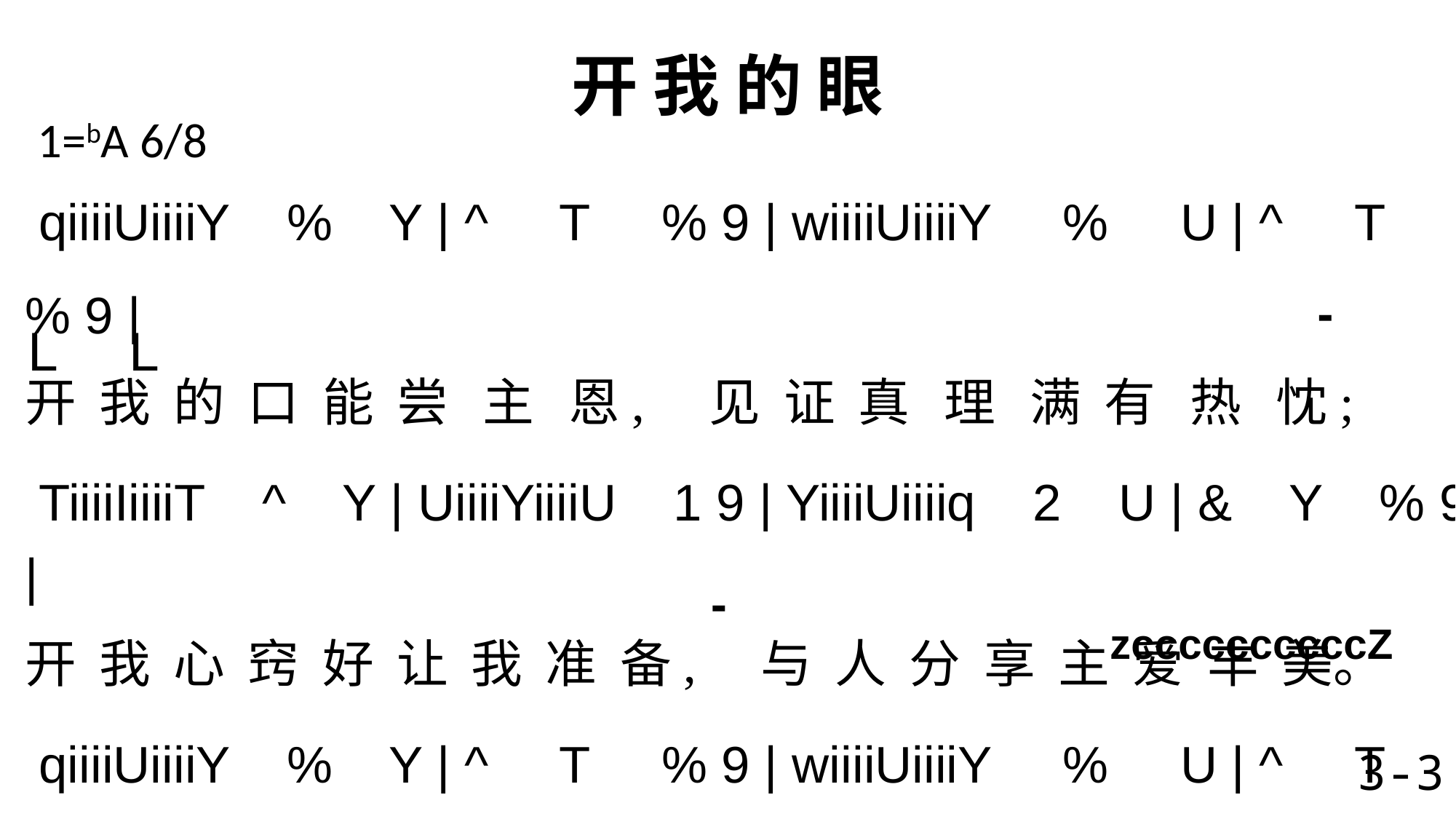

# 开 我 的 眼
1=bA 6/8
 qiiiiUiiiiY    %    Y | ^     T     % 9 | wiiiiUiiiiY     %     U | ^     T     % 9 |
开  我  的  口  能  尝   主   恩,    见  证  真   理   满  有   热   忱;
 TiiiiIiiiiT    ^    Y | UiiiiYiiiiU    1 9 | YiiiiUiiiiq    2    U | &    Y    % 9 |
开  我  心  窍  好  让  我  准  备,    与  人  分  享  主  爱  丰  美。
 qiiiiUiiiiY    %    Y | ^     T     % 9 | wiiiiUiiiiY     %     U | ^     T     % 9 |
我  今  安  静  专  心   等   候,    惟  愿  我   主   旨  意   成   就;
 eiiiiiwiiiiiq     1       q  |  2     q     ^  9  |  %  9    2  9  |  1  9    1  9   \
恳   求   圣   灵     开    我   眼   睛,       光      照        引    领!
 -
 L     L
  -
    zccccccccccZ
3-3